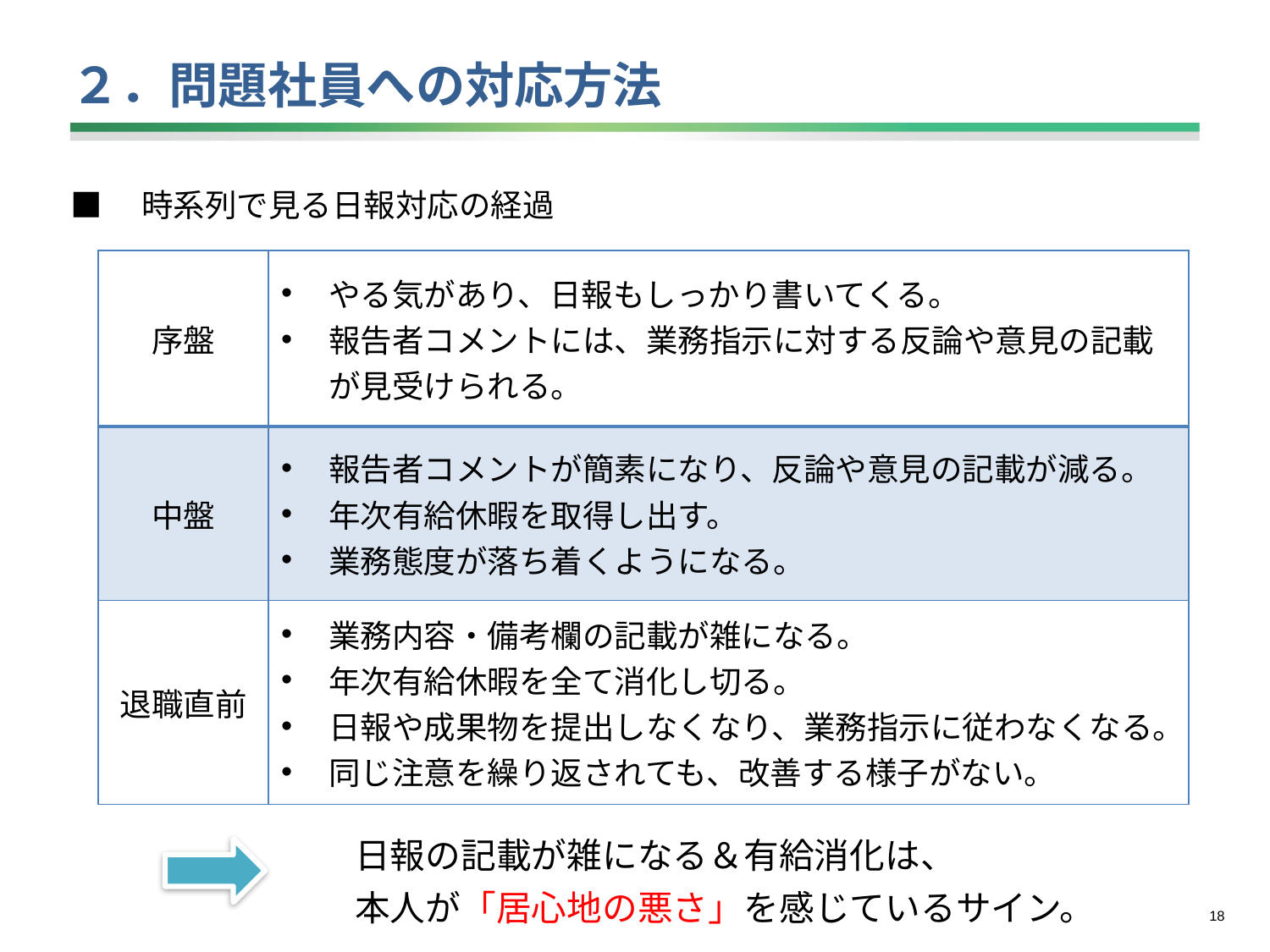

# ２．問題社員への対応方法
■　時系列で見る日報対応の経過

| 序盤 | やる気があり、日報もしっかり書いてくる。 報告者コメントには、業務指示に対する反論や意見の記載が見受けられる。 |
| --- | --- |
| 中盤 | 報告者コメントが簡素になり、反論や意見の記載が減る。 年次有給休暇を取得し出す。 業務態度が落ち着くようになる。 |
| 退職直前 | 業務内容・備考欄の記載が雑になる。 年次有給休暇を全て消化し切る。 日報や成果物を提出しなくなり、業務指示に従わなくなる。 同じ注意を繰り返されても、改善する様子がない。 |
日報の記載が雑になる＆有給消化は、
本人が「居心地の悪さ」を感じているサイン。

18